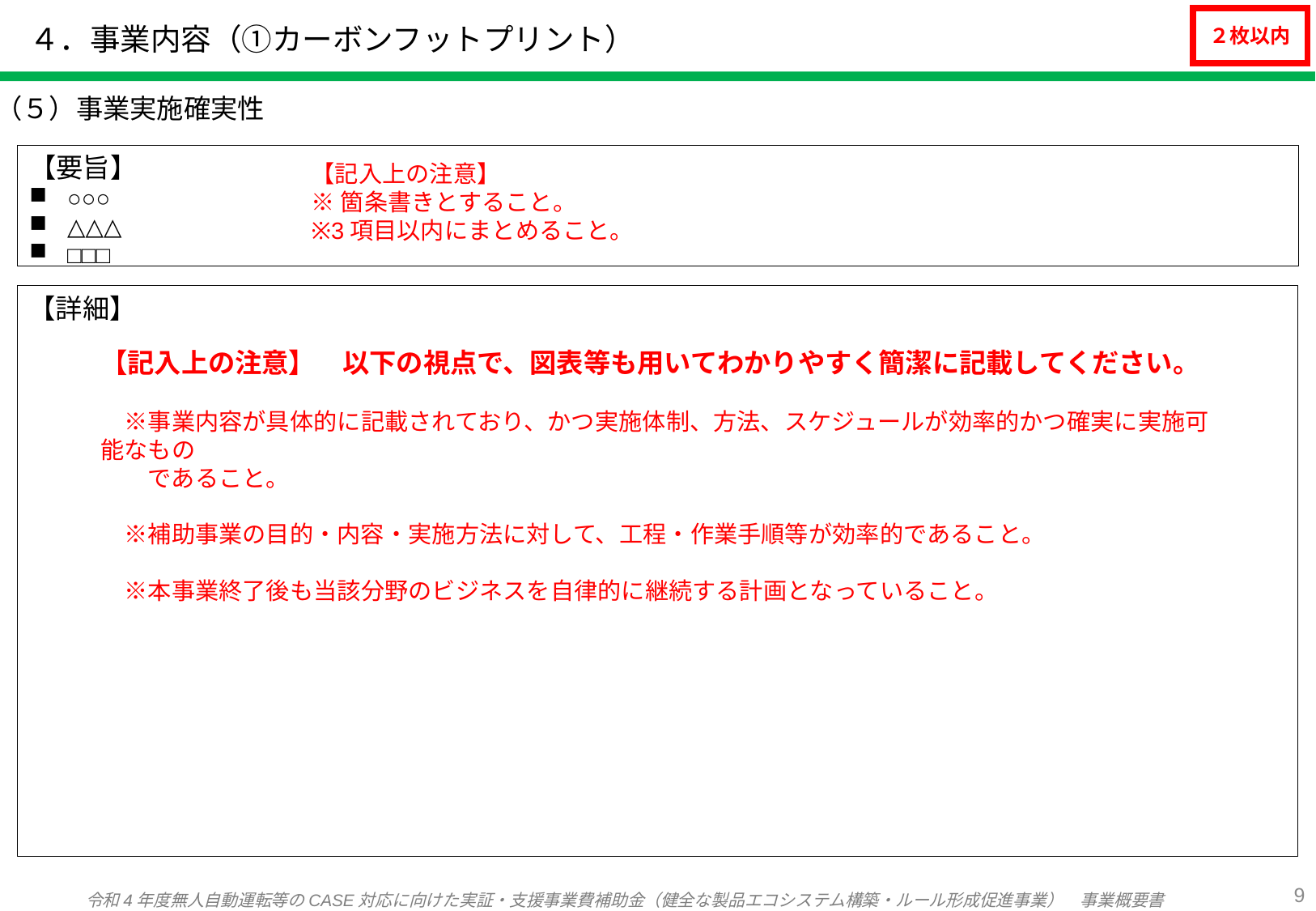

# ４．事業内容（①カーボンフットプリント）
２枚以内
（５）事業実施確実性
【要旨】
○○○
△△△
□□□
【記入上の注意】
※箇条書きとすること。
※3項目以内にまとめること。
【詳細】
【記入上の注意】　以下の視点で、図表等も用いてわかりやすく簡潔に記載してください。

　※事業内容が具体的に記載されており、かつ実施体制、方法、スケジュールが効率的かつ確実に実施可能なもの
　　であること。

　※補助事業の目的・内容・実施方法に対して、工程・作業手順等が効率的であること。

　※本事業終了後も当該分野のビジネスを自律的に継続する計画となっていること。

9